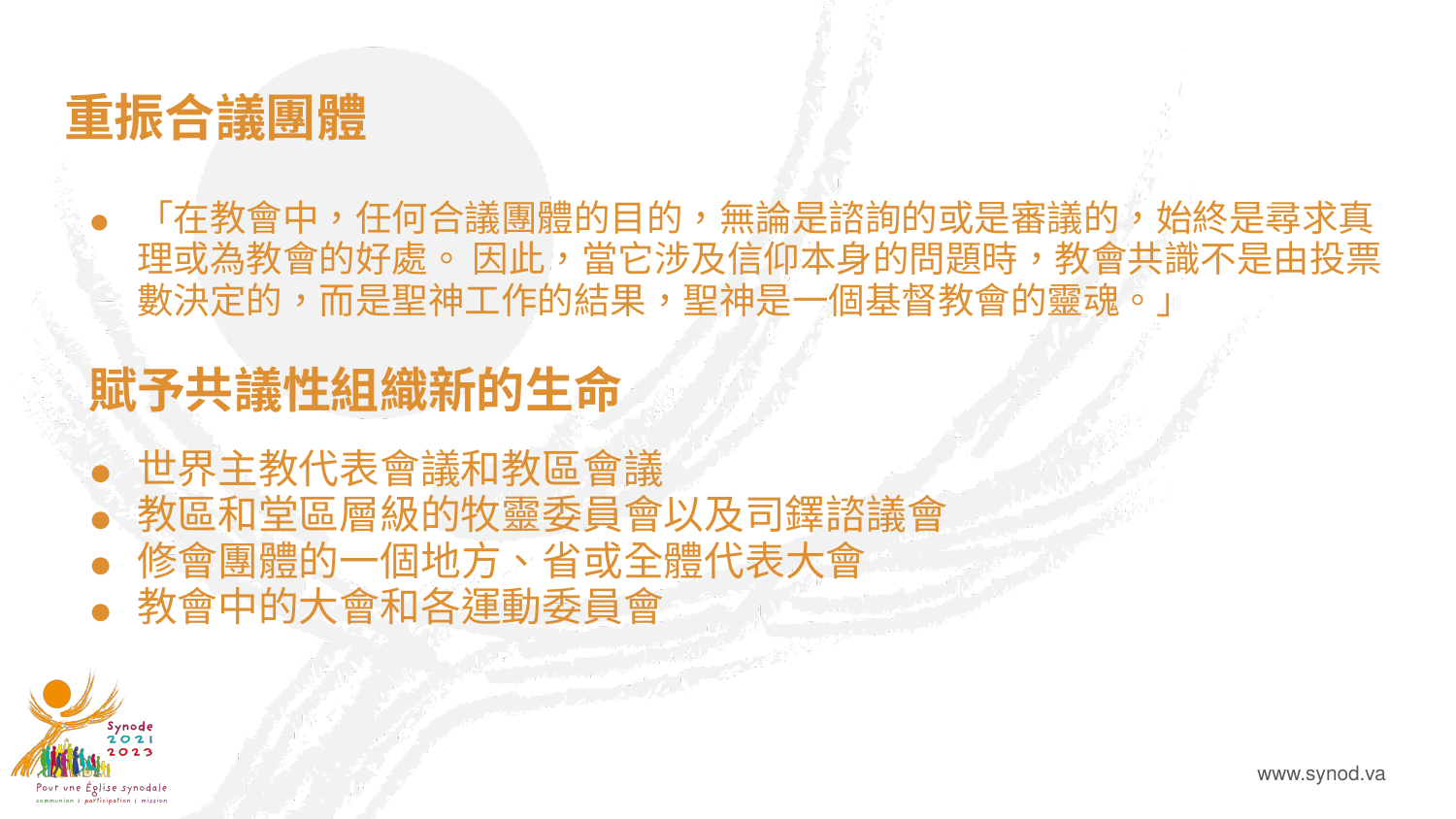

# 重振合議團體
「在教會中，任何合議團體的目的，無論是諮詢的或是審議的，始終是尋求真理或為教會的好處。 因此，當它涉及信仰本身的問題時，教會共識不是由投票數決定的，而是聖神工作的結果，聖神是一個基督教會的靈魂。」

賦予共議性組織新的生命

世界主教代表會議和教區會議
教區和堂區層級的牧靈委員會以及司鐸諮議會
修會團體的一個地方、省或全體代表大會
教會中的大會和各運動委員會